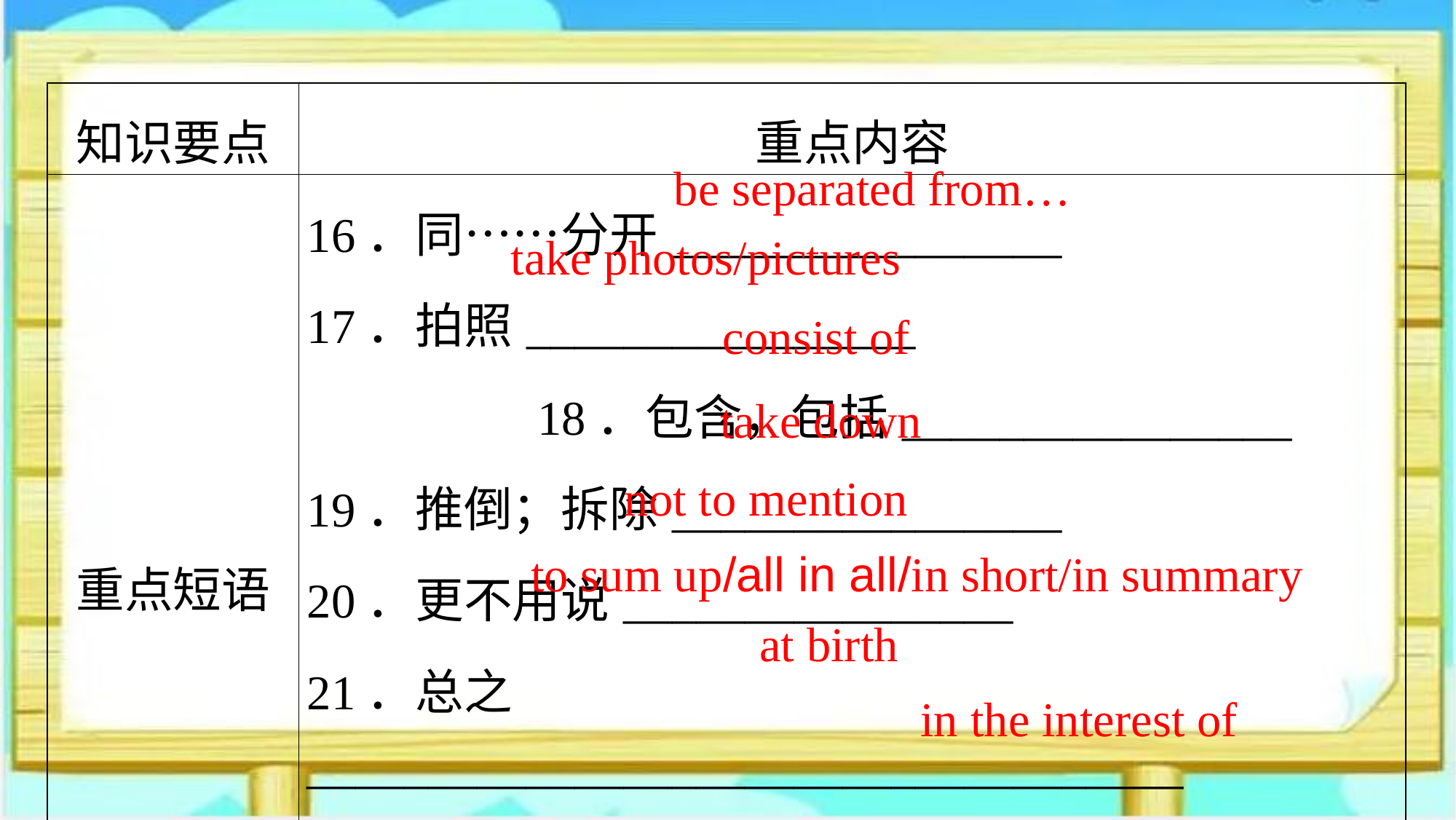

| 知识要点 | 重点内容 |
| --- | --- |
| 重点短语 | 16．同……分开\_\_\_\_\_\_\_\_\_\_\_\_\_\_\_\_ 17．拍照\_\_\_\_\_\_\_\_\_\_\_\_\_\_\_\_　　　　　　　　　　　　　 18．包含，包括\_\_\_\_\_\_\_\_\_\_\_\_\_\_\_\_ 19．推倒；拆除\_\_\_\_\_\_\_\_\_\_\_\_\_\_\_\_ 20．更不用说\_\_\_\_\_\_\_\_\_\_\_\_\_\_\_\_ 21．总之\_\_\_\_\_\_\_\_\_\_\_\_\_\_\_\_\_\_\_\_\_\_\_\_\_\_\_\_\_\_\_\_\_\_\_\_ 22．在出生的时候\_\_\_\_\_\_\_\_\_\_\_ 23．为了；为了……的利益\_\_\_\_\_\_\_\_\_\_\_\_\_\_\_\_ |
be separated from…
take photos/pictures
consist of
take down
not to mention
to sum up/all in all/in short/in summary
at birth
in the interest of